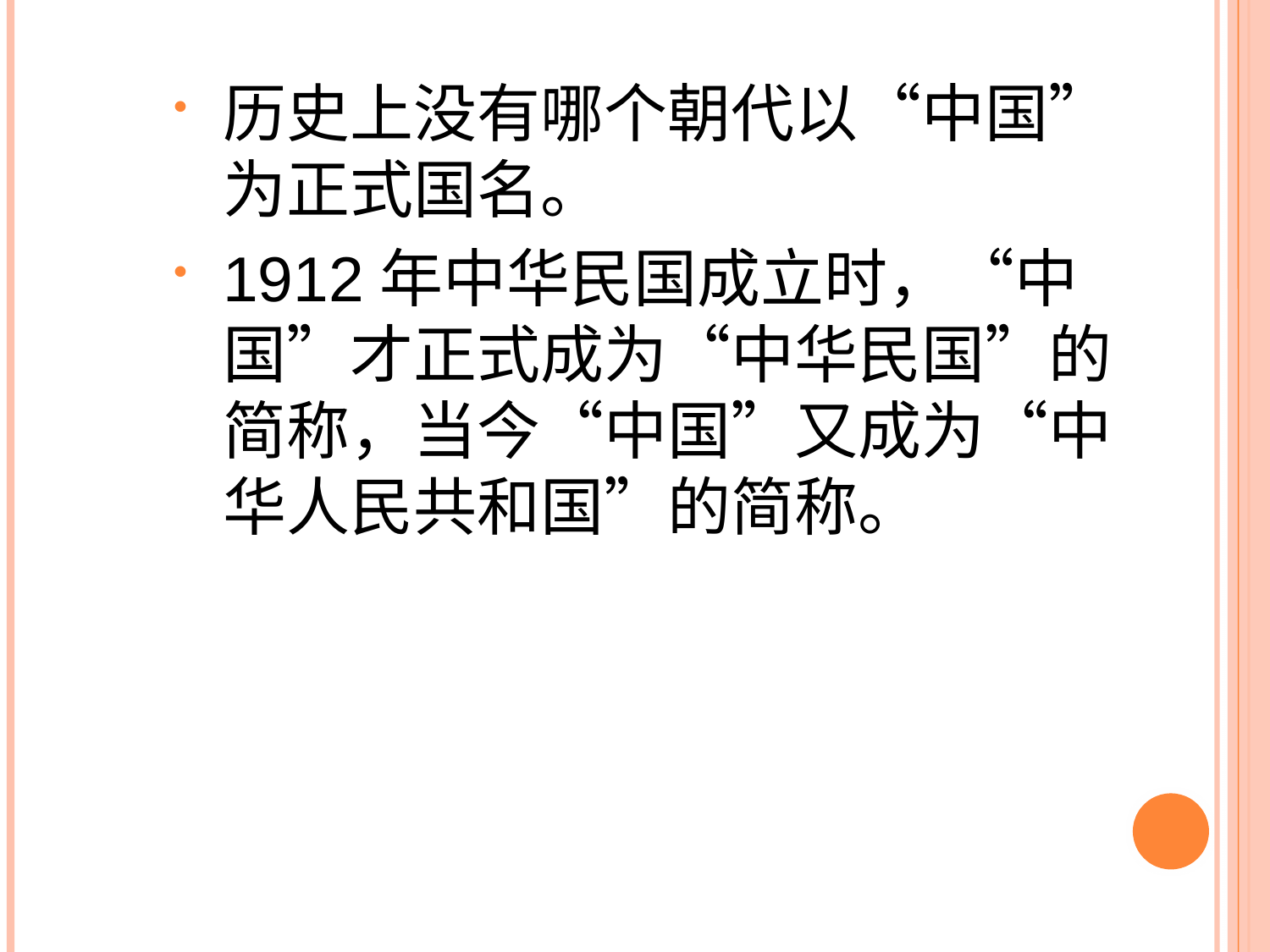

历史上没有哪个朝代以“中国”为正式国名。
1912年中华民国成立时，“中国”才正式成为“中华民国”的简称，当今“中国”又成为“中华人民共和国”的简称。